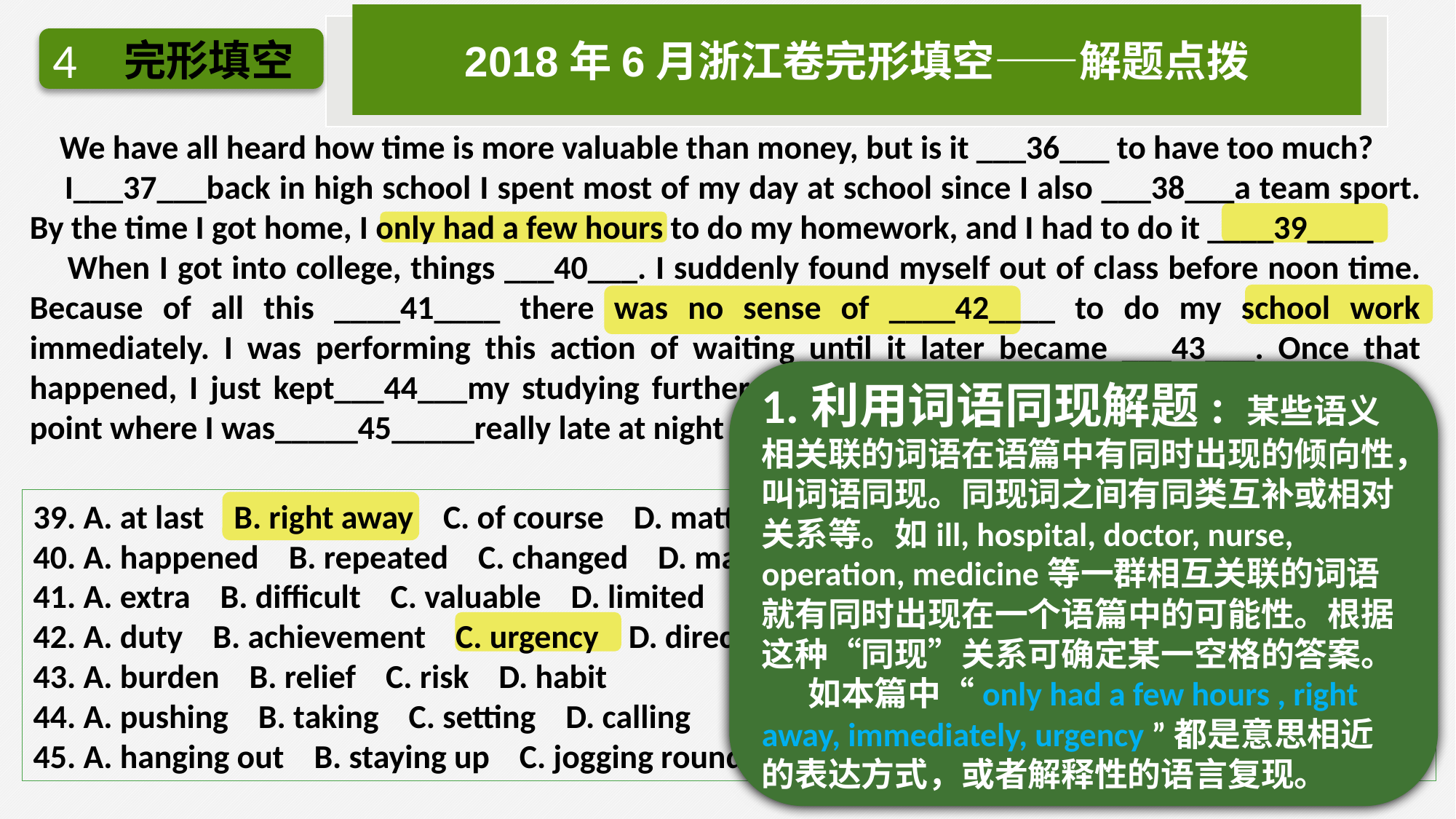

2018年6月浙江卷完形填空——解题点拨

4
完形填空
    We have all heard how time is more valuable than money, but is it ___36___ to have too much?
    I___37___back in high school I spent most of my day at school since I also ___38___a team sport. By the time I got home, I only had a few hours to do my homework, and I had to do it ____39____
    When I got into college, things ___40___. I suddenly found myself out of class before noon time. Because of all this ____41____ there was no sense of ____42____ to do my school work immediately. I was performing this action of waiting until it later became ___43___. Once that happened, I just kept___44___my studying further and further back in my day. Then I got to the point where I was_____45_____really late at night to get my work alone.

1.利用词语同现解题: 某些语义相关联的词语在语篇中有同时出现的倾向性，叫词语同现。同现词之间有同类互补或相对关系等。如ill, hospital, doctor, nurse, operation, medicine等一群相互关联的词语就有同时出现在一个语篇中的可能性。根据这种“同现”关系可确定某一空格的答案。
     如本篇中“only had a few hours , right away, immediately, urgency ”都是意思相近的表达方式，或者解释性的语言复现。
39. A. at last    B. right away    C. of course    D. mattered
40. A. happened    B. repeated    C. changed    D. mattered
41. A. extra    B. difficult    C. valuable    D. limited
42. A. duty    B. achievement    C. urgency    D. direction
43. A. burden    B. relief    C. risk    D. habit
44. A. pushing    B. taking    C. setting    D. calling
45. A. hanging out    B. staying up    C. jogging round    D. showing off